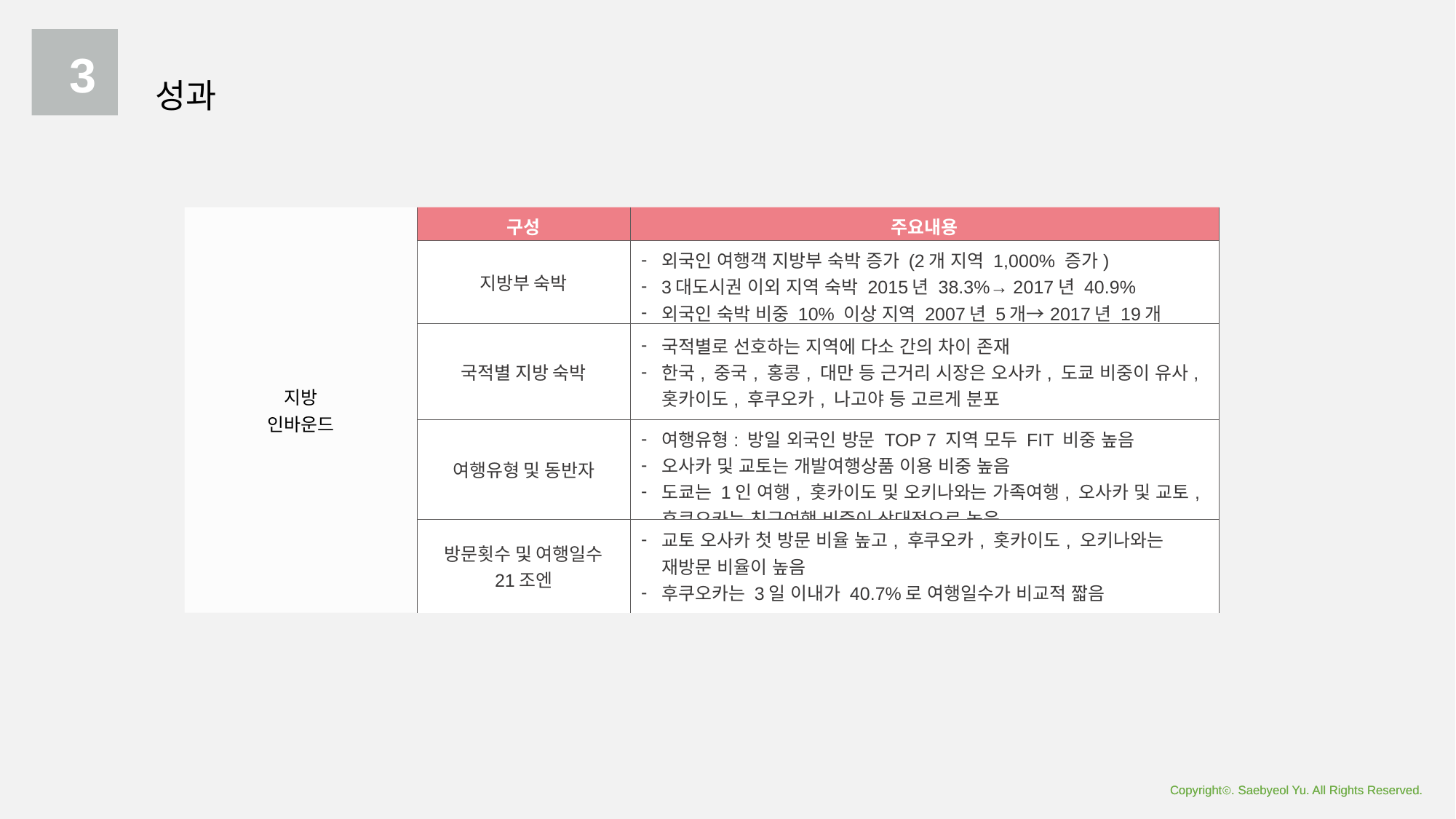

3
성과
| 지방 인바운드 | 구성 | 주요내용 |
| --- | --- | --- |
|  | 지방부 숙박 | 외국인 여행객 지방부 숙박 증가 (2개 지역 1,000% 증가) 3대도시권 이외 지역 숙박 2015년 38.3%→ 2017년 40.9% 외국인 숙박 비중 10% 이상 지역 2007년 5개→2017년 19개 |
|  | 국적별 지방 숙박 | 국적별로 선호하는 지역에 다소 간의 차이 존재 한국, 중국, 홍콩, 대만 등 근거리 시장은 오사카, 도쿄 비중이 유사, 홋카이도, 후쿠오카, 나고야 등 고르게 분포 |
|  | 여행유형 및 동반자 | 여행유형: 방일 외국인 방문 TOP 7 지역 모두 FIT 비중 높음 오사카 및 교토는 개발여행상품 이용 비중 높음 도쿄는 1인 여행, 홋카이도 및 오키나와는 가족여행, 오사카 및 교토, 후쿠오카는 친구여행 비중이 상대적으로 높음 |
|  | 방문횟수 및 여행일수 21조엔 | 교토 오사카 첫 방문 비율 높고, 후쿠오카, 홋카이도, 오키나와는 재방문 비율이 높음 후쿠오카는 3일 이내가 40.7%로 여행일수가 비교적 짧음 |
Copyrightⓒ. Saebyeol Yu. All Rights Reserved.